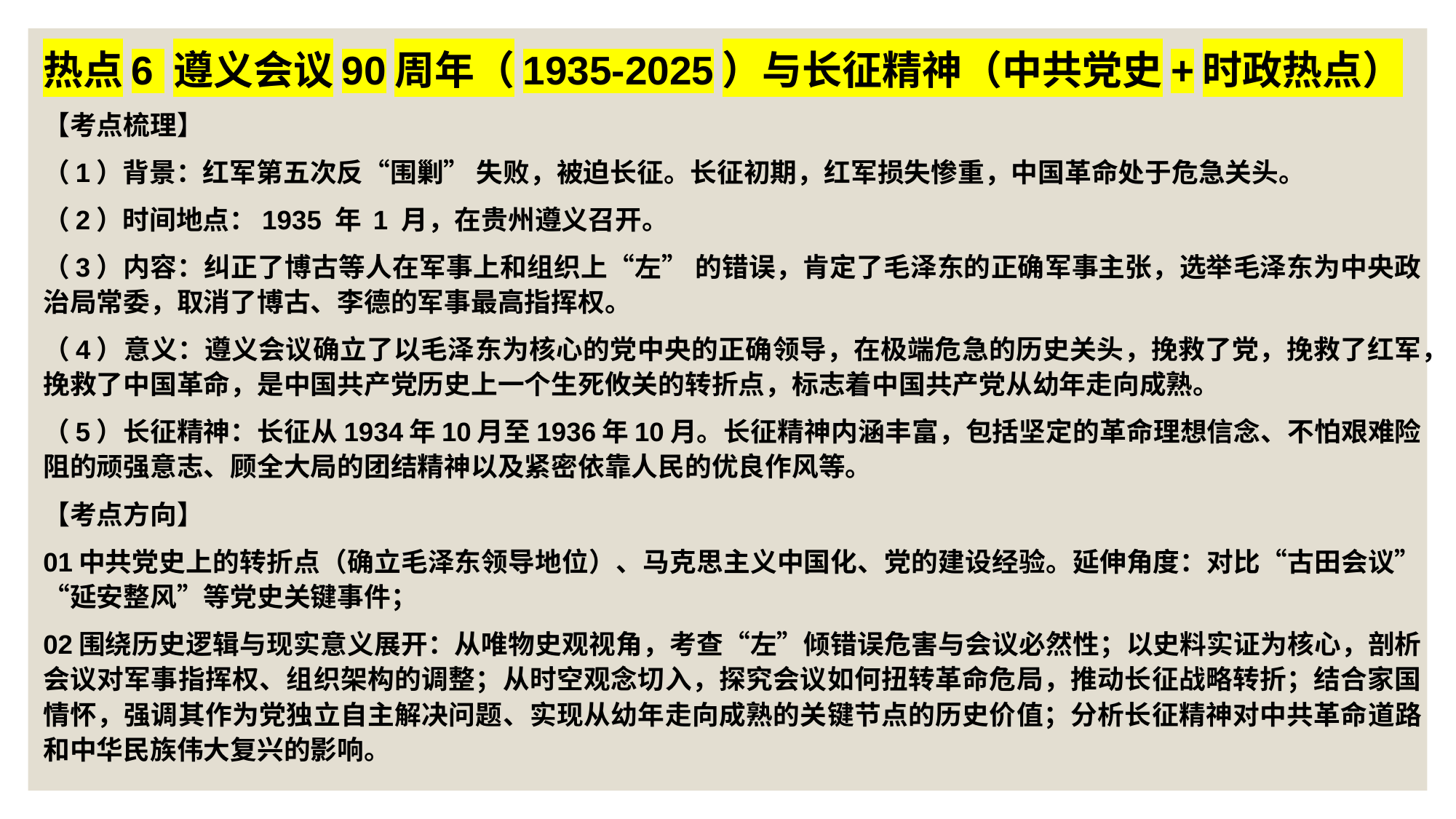

热点6 遵义会议90周年（1935-2025）与长征精神（中共党史+时政热点）
【考点梳理】
（1）背景：红军第五次反“围剿” 失败，被迫长征。长征初期，红军损失惨重，中国革命处于危急关头。
（2）时间地点：1935 年 1 月，在贵州遵义召开。
（3）内容：纠正了博古等人在军事上和组织上“左” 的错误，肯定了毛泽东的正确军事主张，选举毛泽东为中央政治局常委，取消了博古、李德的军事最高指挥权。
（4）意义：遵义会议确立了以毛泽东为核心的党中央的正确领导，在极端危急的历史关头，挽救了党，挽救了红军，挽救了中国革命，是中国共产党历史上一个生死攸关的转折点，标志着中国共产党从幼年走向成熟。
（5）长征精神：长征从1934年10月至1936年10月。长征精神内涵丰富，包括坚定的革命理想信念、不怕艰难险阻的顽强意志、顾全大局的团结精神以及紧密依靠人民的优良作风等。
【考点方向】
01中共党史上的转折点（确立毛泽东领导地位）、马克思主义中国化、党的建设经验。延伸角度：对比“古田会议”“延安整风”等党史关键事件；
02围绕历史逻辑与现实意义展开：从唯物史观视角，考查“左”倾错误危害与会议必然性；以史料实证为核心，剖析会议对军事指挥权、组织架构的调整；从时空观念切入，探究会议如何扭转革命危局，推动长征战略转折；结合家国情怀，强调其作为党独立自主解决问题、实现从幼年走向成熟的关键节点的历史价值；分析长征精神对中共革命道路和中华民族伟大复兴的影响。